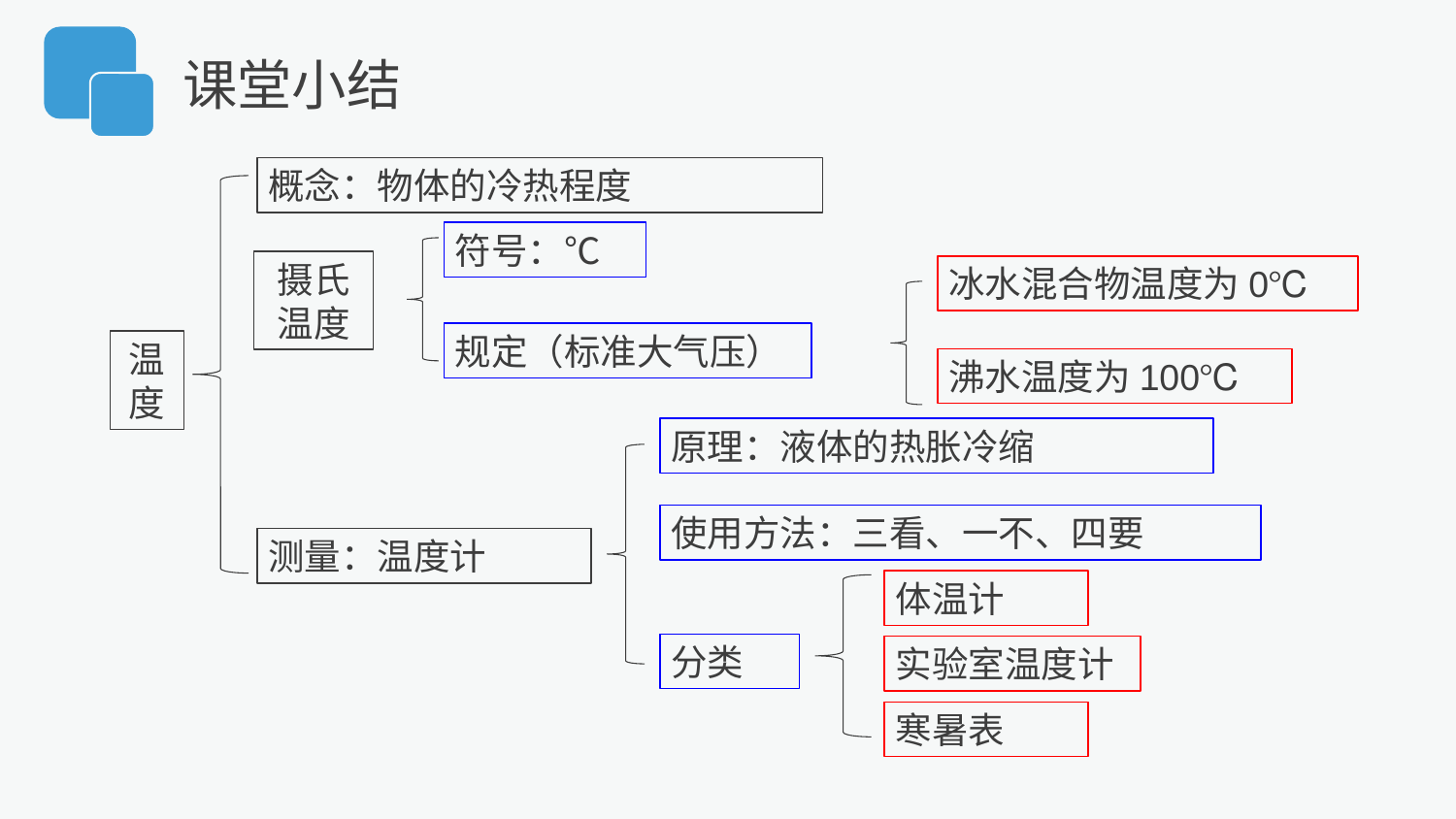

课堂小结
概念：物体的冷热程度

符号：℃

摄氏温度
冰水混合物温度为0℃

规定（标准大气压）
温度
沸水温度为100℃
原理：液体的热胀冷缩

使用方法：三看、一不、四要
测量：温度计
体温计

分类
实验室温度计
寒暑表